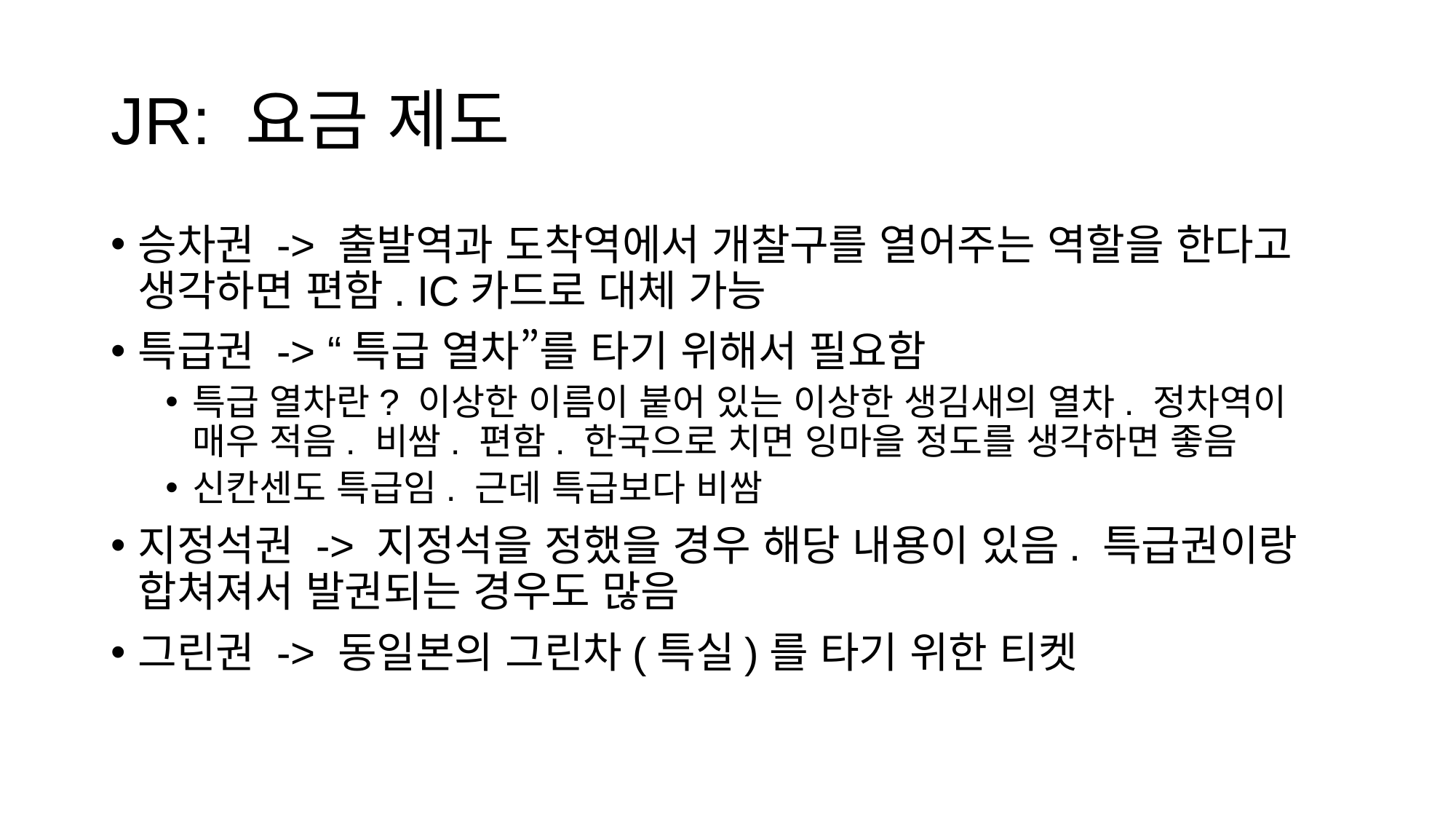

# JR: 요금 제도
승차권 -> 출발역과 도착역에서 개찰구를 열어주는 역할을 한다고 생각하면 편함. IC카드로 대체 가능
특급권 -> “특급 열차”를 타기 위해서 필요함
특급 열차란? 이상한 이름이 붙어 있는 이상한 생김새의 열차. 정차역이 매우 적음. 비쌈. 편함. 한국으로 치면 잉마을 정도를 생각하면 좋음
신칸센도 특급임. 근데 특급보다 비쌈
지정석권 -> 지정석을 정했을 경우 해당 내용이 있음. 특급권이랑 합쳐져서 발권되는 경우도 많음
그린권 -> 동일본의 그린차(특실)를 타기 위한 티켓